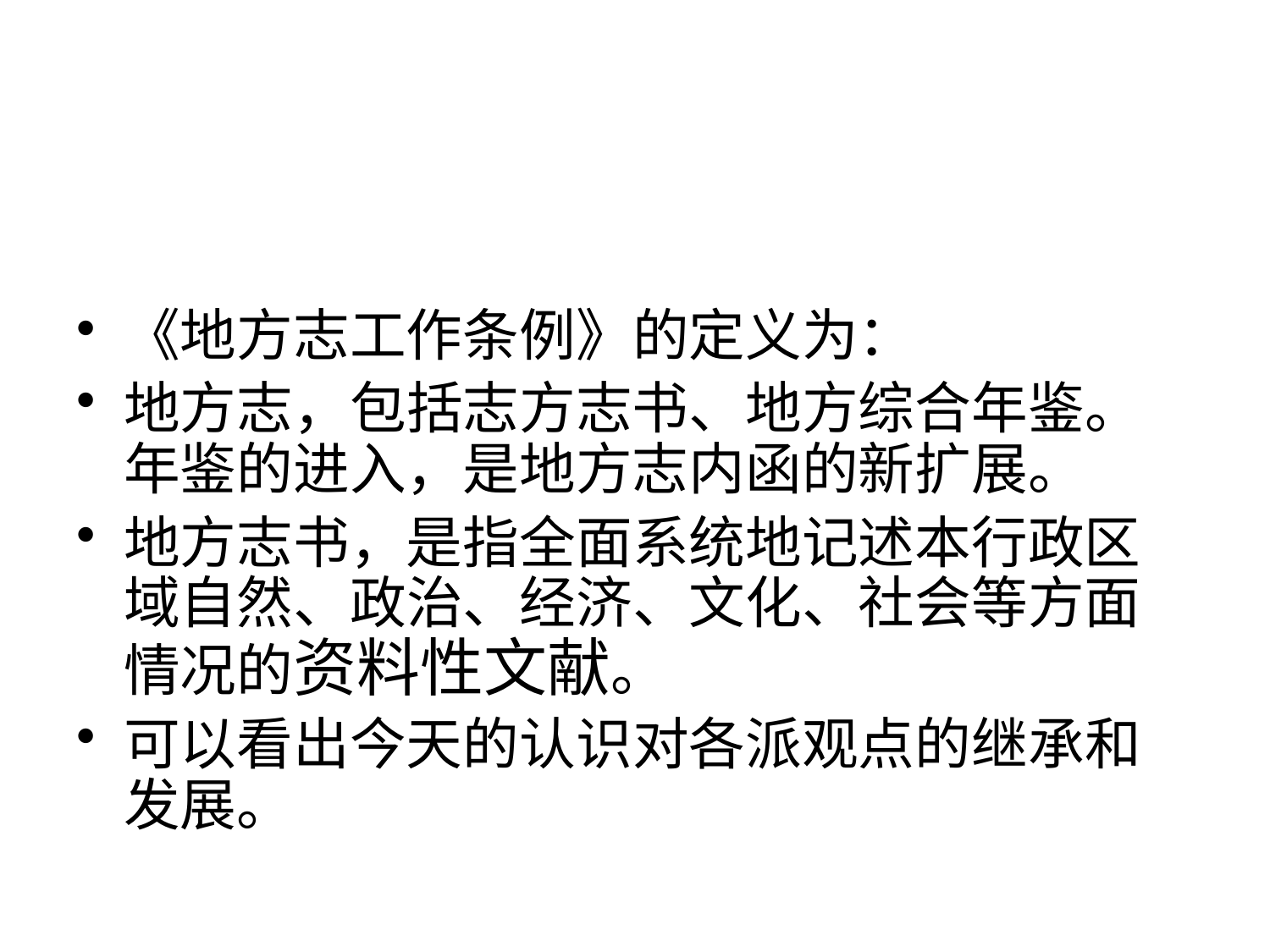

《地方志工作条例》的定义为：
地方志，包括志方志书、地方综合年鉴。年鉴的进入，是地方志内函的新扩展。
地方志书，是指全面系统地记述本行政区域自然、政治、经济、文化、社会等方面情况的资料性文献。
可以看出今天的认识对各派观点的继承和发展。